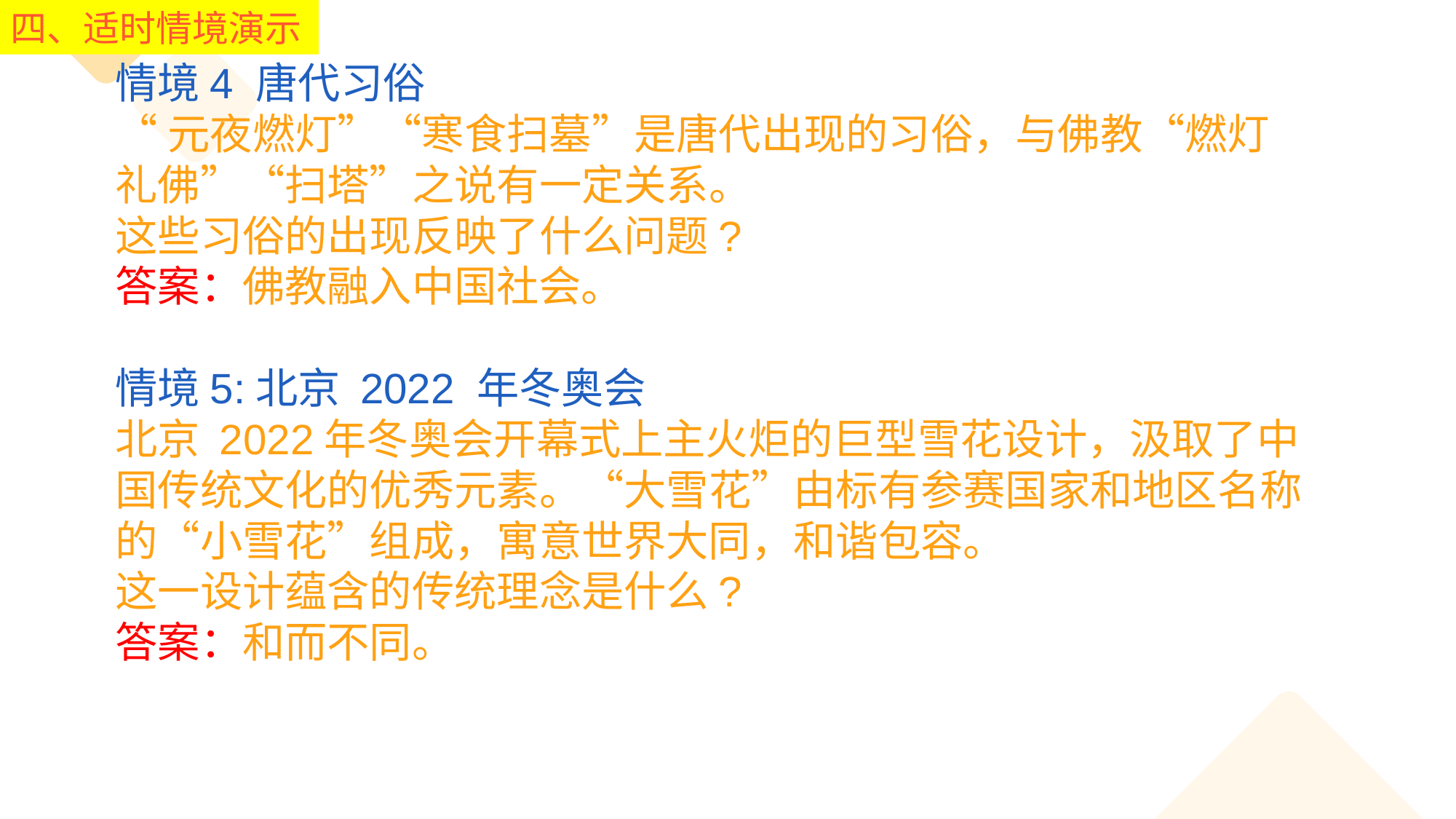

四、适时情境演示
情境4 唐代习俗
“元夜燃灯”“寒食扫墓”是唐代出现的习俗，与佛教“燃灯礼佛”“扫塔”之说有一定关系。
这些习俗的出现反映了什么问题?
答案：佛教融入中国社会。

情境5:北京 2022 年冬奥会
北京 2022年冬奥会开幕式上主火炬的巨型雪花设计，汲取了中国传统文化的优秀元素。“大雪花”由标有参赛国家和地区名称的“小雪花”组成，寓意世界大同，和谐包容。
这一设计蕴含的传统理念是什么?
答案：和而不同。